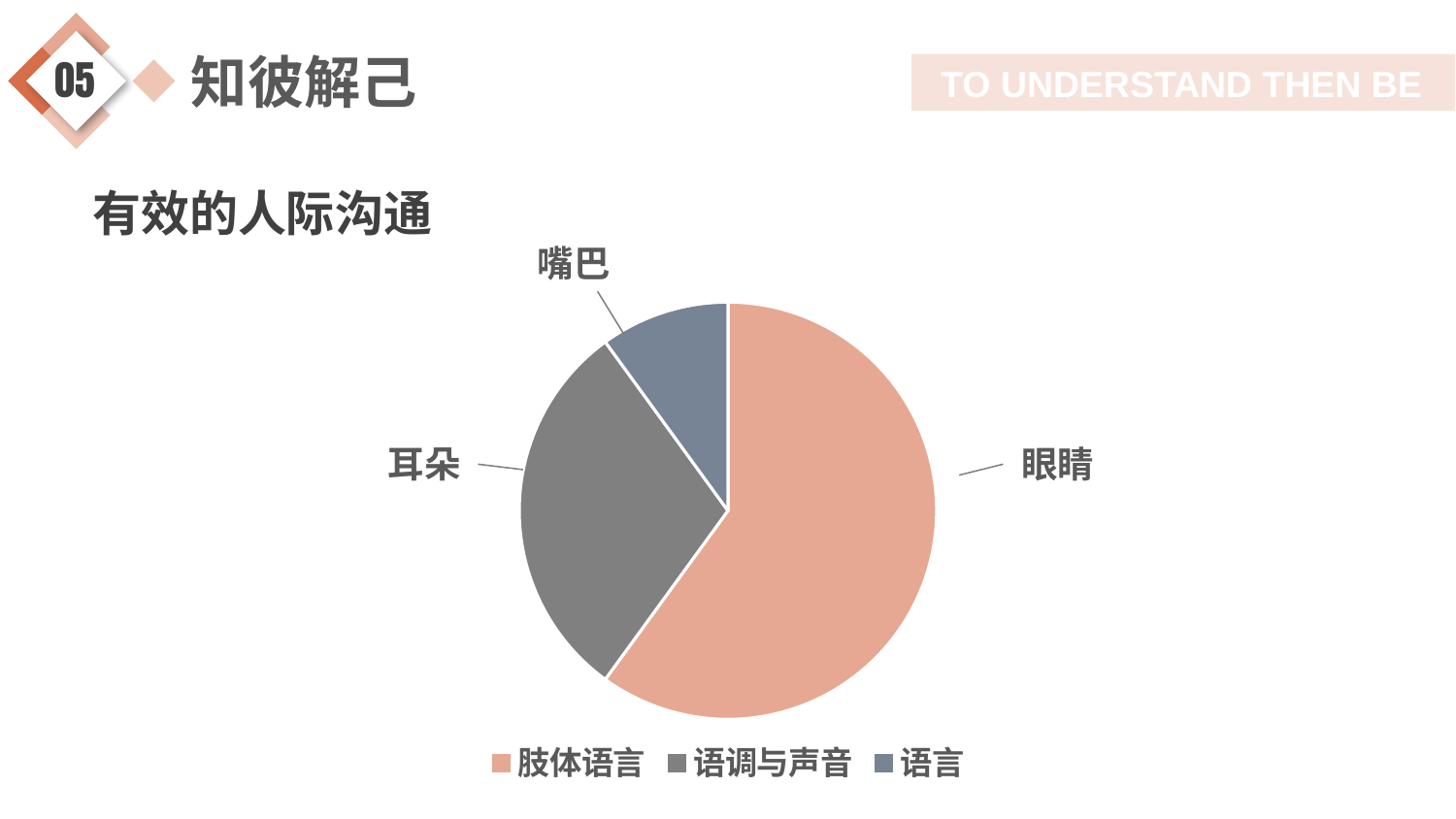

有效的人际沟通
嘴巴

### Chart

| Category | 销售额 |
|---|---|
| 肢体语言 | 60.0 |
| 语调与声音 | 30.0 |
| 语言 | 10.0 |
耳朵
眼睛